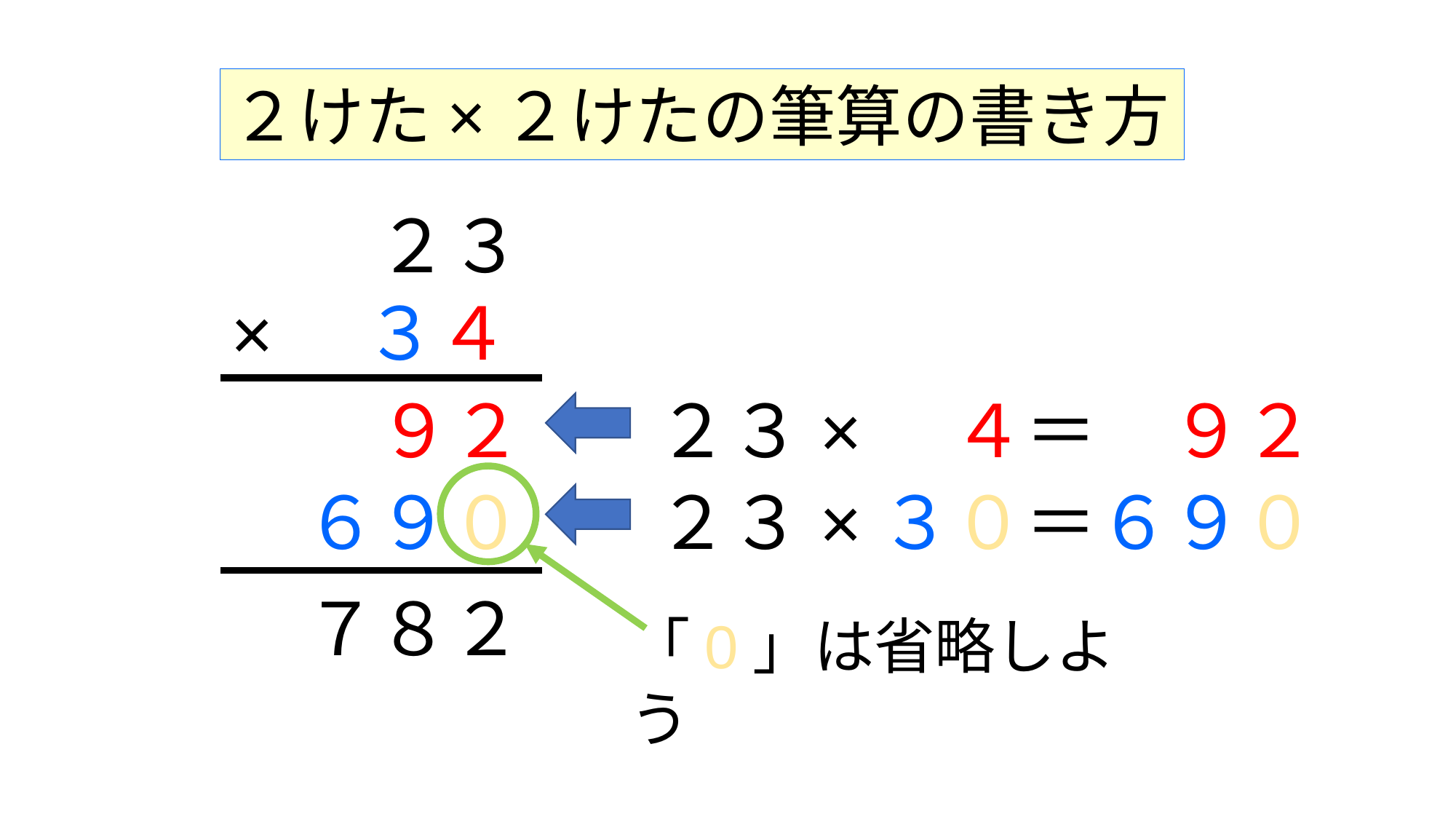

２けた×２けたの筆算の書き方
　　２３×　３４
９２
２３×　４＝　９２

２３×３０＝６９０
６９０

７８２
「0」は省略しよう